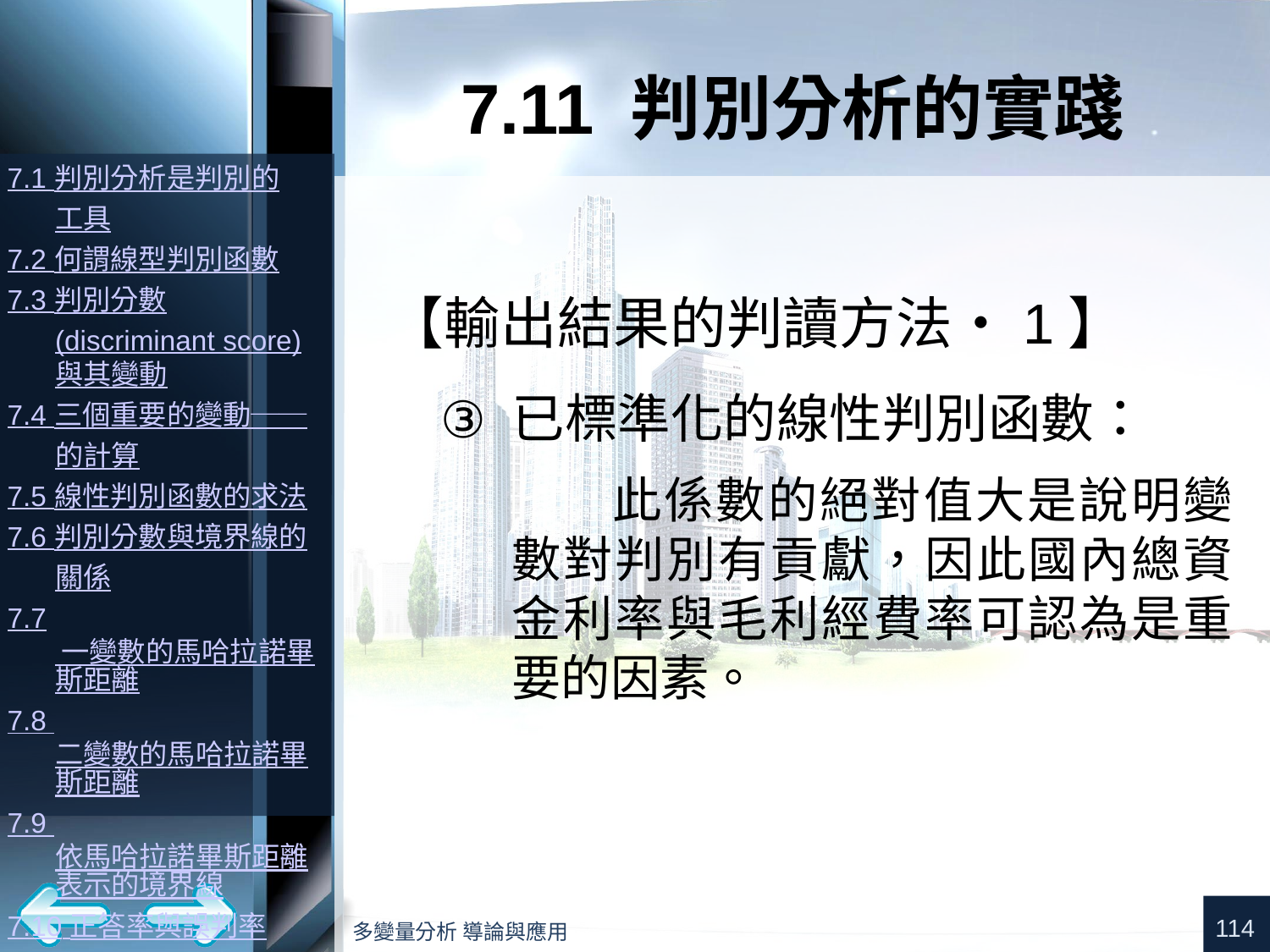

# 7.11 判別分析的實踐
【輸出結果的判讀方法•1】

已標準化的線性判別函數：

此係數的絕對值大是說明變數對判別有貢獻，因此國內總資金利率與毛利經費率可認為是重要的因素。

114
多變量分析 導論與應用